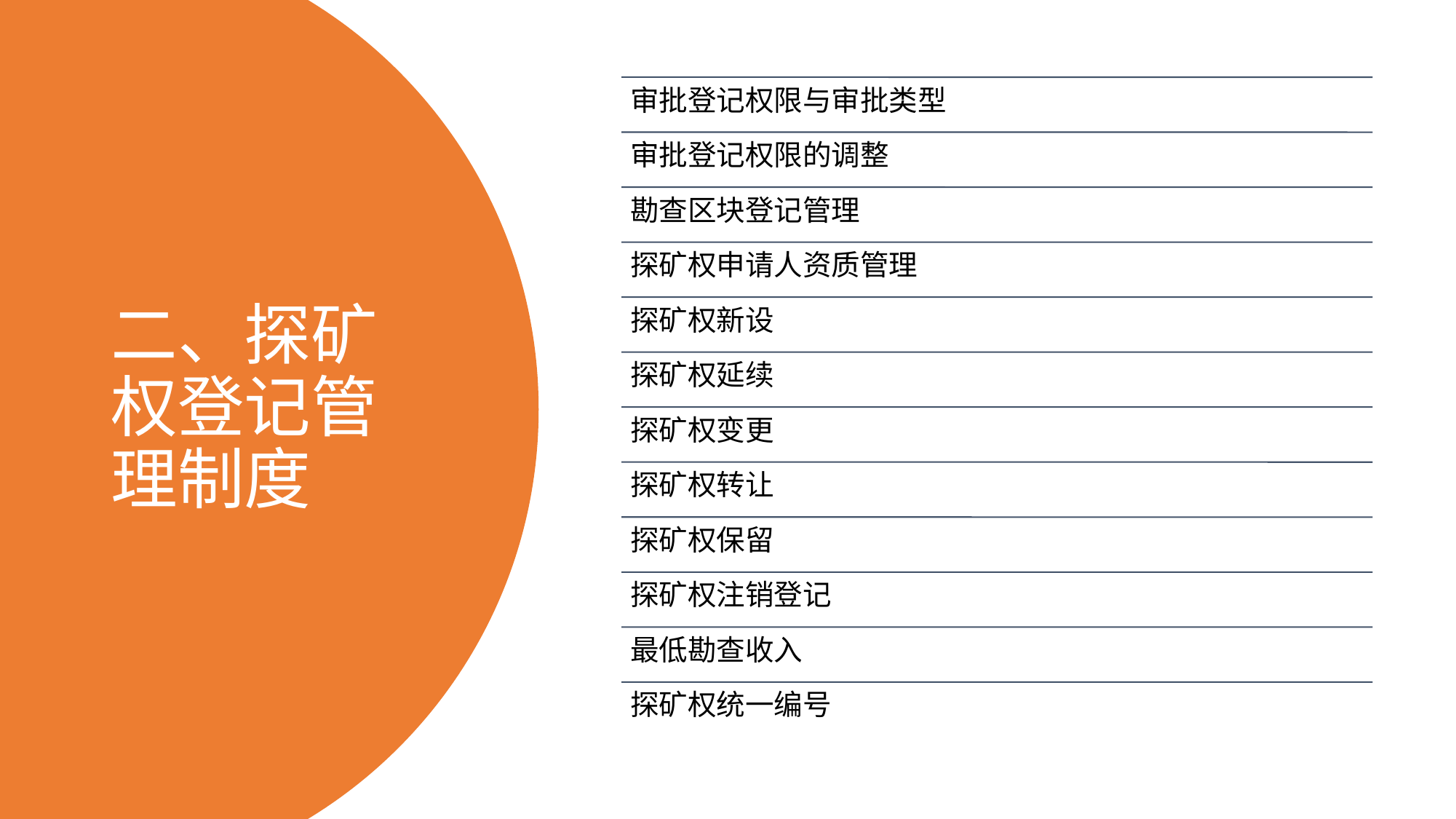

审批登记权限与审批类型
审批登记权限的调整
勘查区块登记管理
探矿权申请人资质管理
探矿权新设
探矿权延续
探矿权变更
探矿权转让
探矿权保留
探矿权注销登记
最低勘查收入
探矿权统一编号
# 二、探矿权登记管理制度